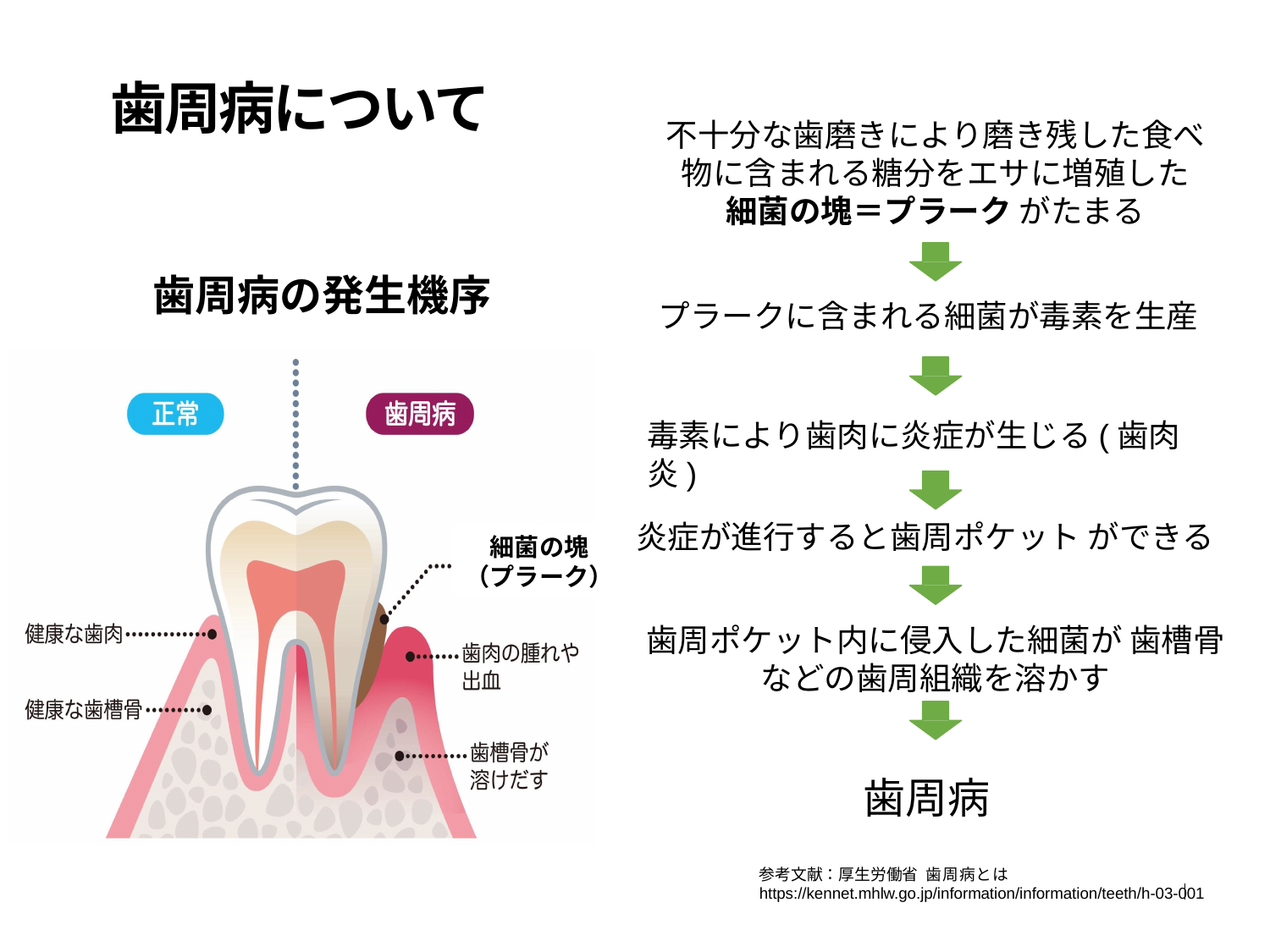

歯周病について
不十分な歯磨きにより磨き残した食べ物に含まれる糖分をエサに増殖した
細菌の塊＝プラーク がたまる

歯周病の発生機序
プラークに含まれる細菌が毒素を生産

細菌の塊
（プラーク）

毒素により歯肉に炎症が生じる(歯肉炎)

炎症が進行すると歯周ポケット ができる

歯周ポケット内に侵入した細菌が 歯槽骨
などの歯周組織を溶かす

歯周病
参考文献：厚生労働省  歯周病とは https://kennet.mhlw.go.jp/information/information/teeth/h-03-001